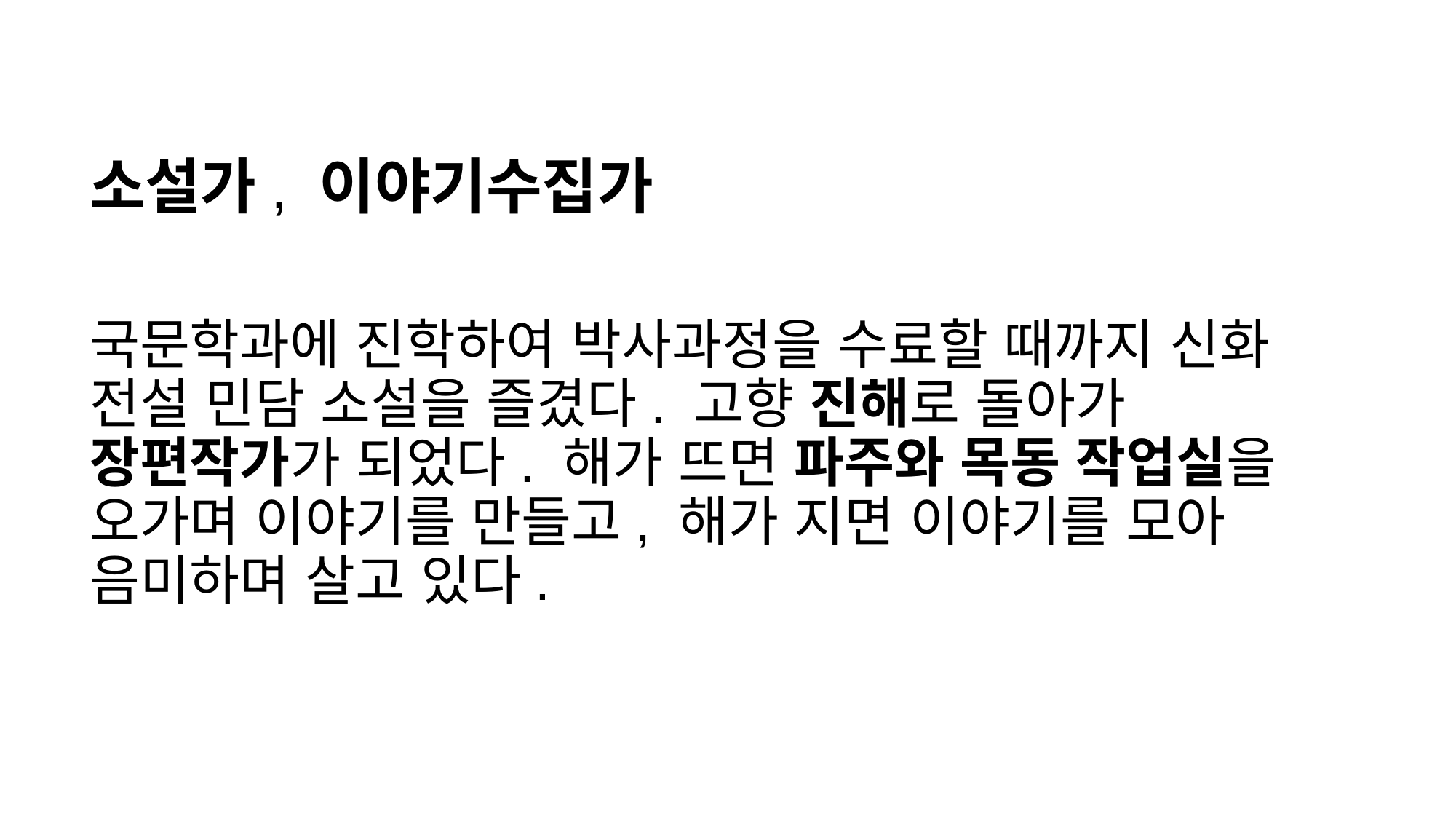

#
소설가, 이야기수집가

국문학과에 진학하여 박사과정을 수료할 때까지 신화 전설 민담 소설을 즐겼다. 고향 진해로 돌아가 장편작가가 되었다. 해가 뜨면 파주와 목동 작업실을 오가며 이야기를 만들고, 해가 지면 이야기를 모아 음미하며 살고 있다.